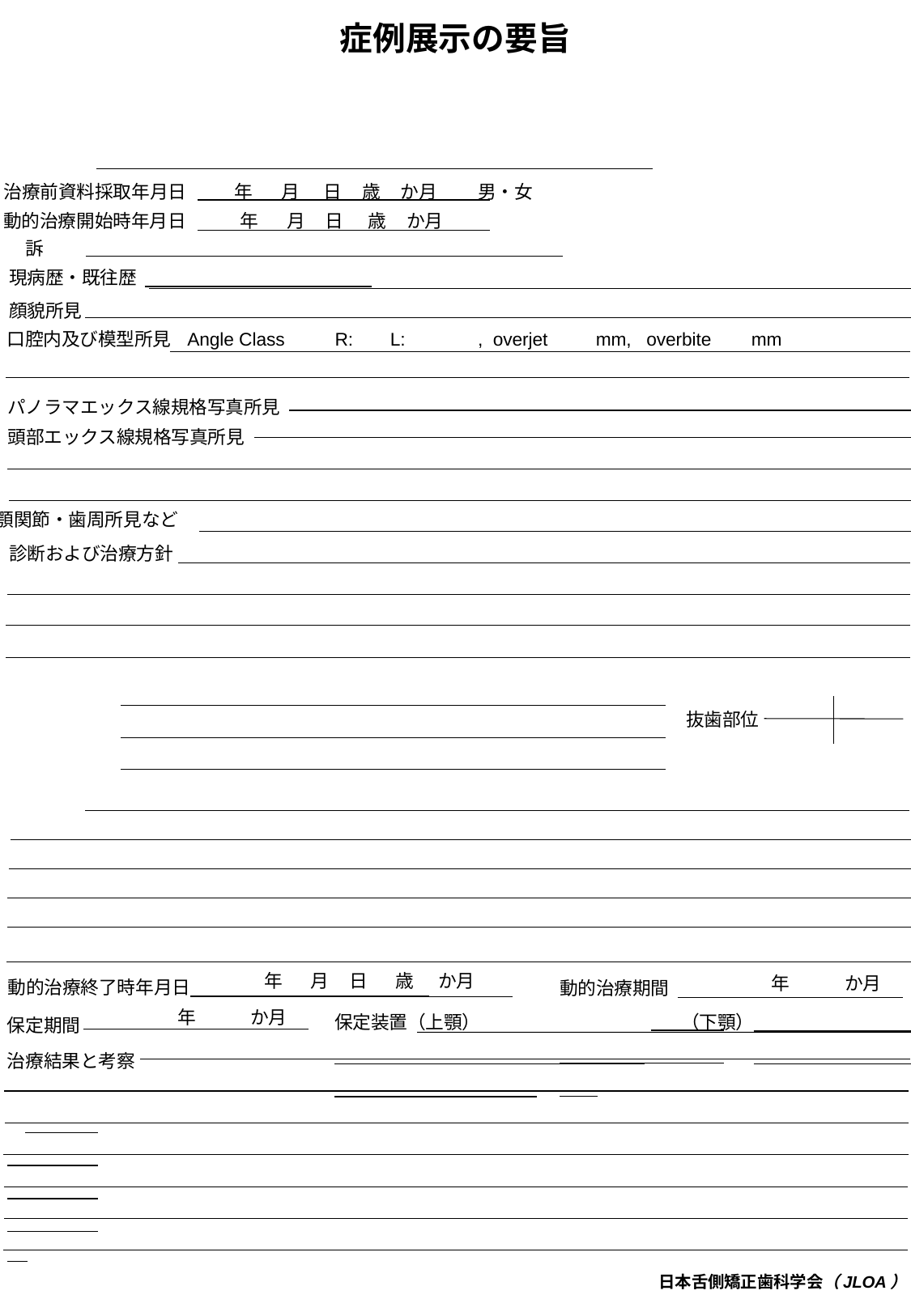

症例展示の要旨
タイトル
治療前資料採取年月日            年       月      日     歳     か月          男・女
動的治療開始時年月日　         年       月     日      歳     か月
主　　訴
現病歴・既往歴
顔貌所見
口腔内及び模型所見   Angle Class 　　R:  　L: 　　　 ,  overjet 　    mm,   overbite 　  mm
パノラマエックス線規格写真所見
頭部エックス線規格写真所見
顎関節・歯周所見など
診断および治療方針
使用した装置
 抜歯部位
治療経過
動的治療終了時年月日
動的治療期間
　　　年       月     日       歳      か月
　　年　　　か月
保定装置（上顎）　　　　　　　　　　　（下顎）
保定期間
　　年　　　か月
治療結果と考察
日本舌側矯正歯科学会（JLOA）